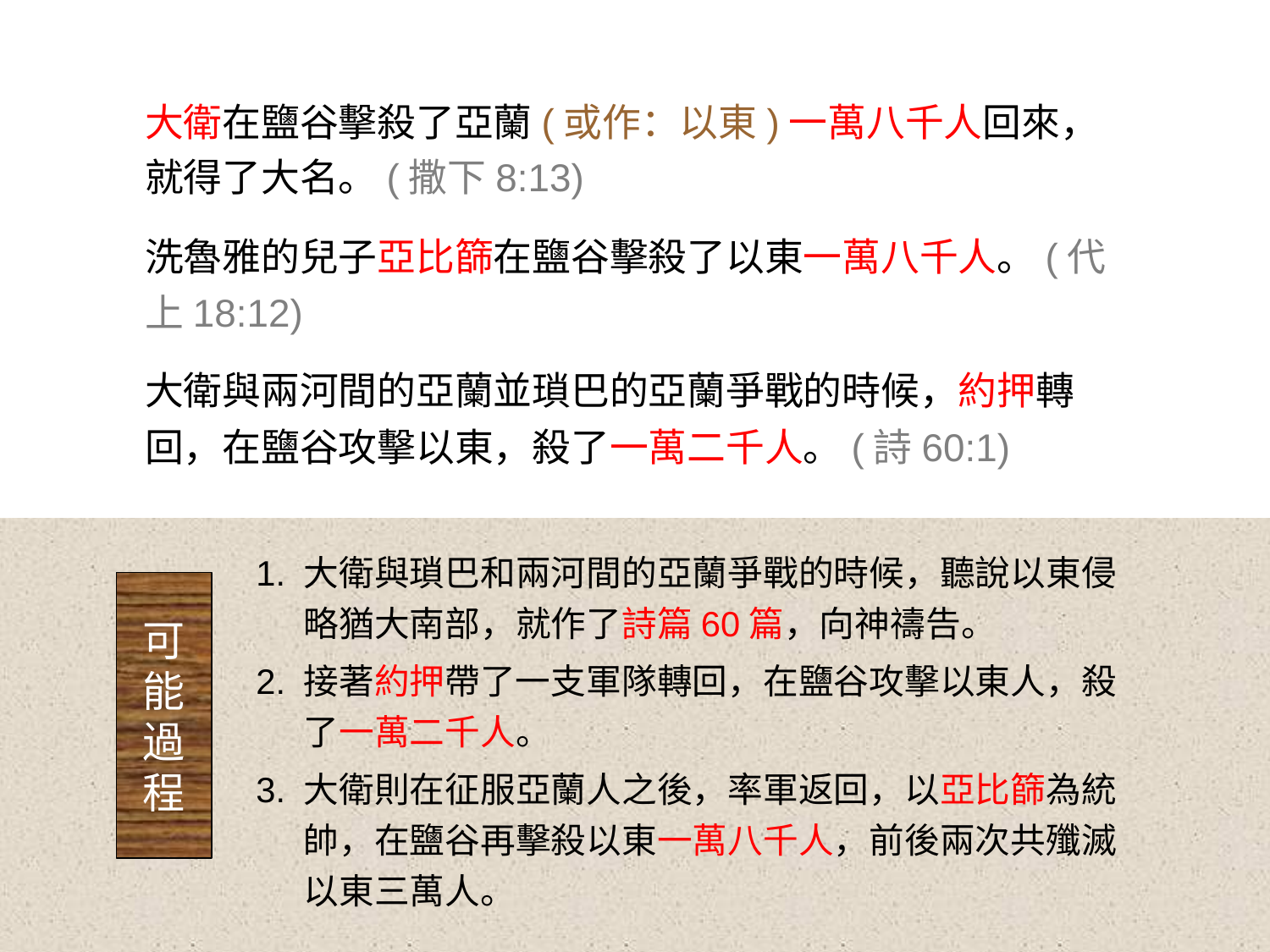

大衛在鹽谷擊殺了亞蘭(或作：以東)一萬八千人回來，就得了大名。(撒下8:13)
洗魯雅的兒子亞比篩在鹽谷擊殺了以東一萬八千人。(代上18:12)
大衛與兩河間的亞蘭並瑣巴的亞蘭爭戰的時候，約押轉回，在鹽谷攻擊以東，殺了一萬二千人。(詩60:1)

大衛與瑣巴和兩河間的亞蘭爭戰的時候，聽說以東侵略猶大南部，就作了詩篇60篇，向神禱告。
接著約押帶了一支軍隊轉回，在鹽谷攻擊以東人，殺了一萬二千人。
大衛則在征服亞蘭人之後，率軍返回，以亞比篩為統帥，在鹽谷再擊殺以東一萬八千人，前後兩次共殲滅以東三萬人。

可
能
過
程